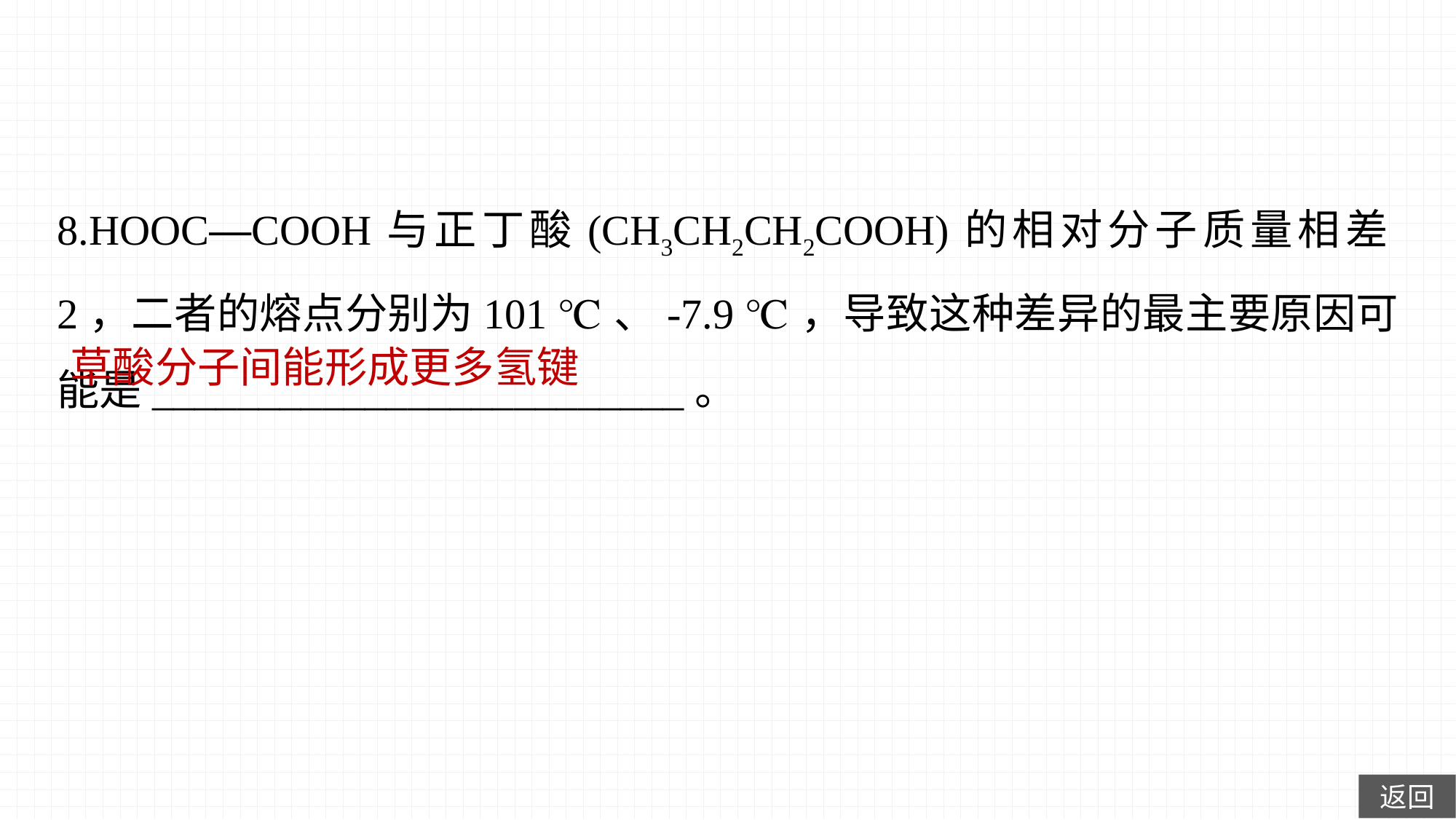

8.HOOC—COOH与正丁酸(CH3CH2CH2COOH)的相对分子质量相差2，二者的熔点分别为101 ℃、-7.9 ℃，导致这种差异的最主要原因可能是_________________________。
草酸分子间能形成更多氢键
返回